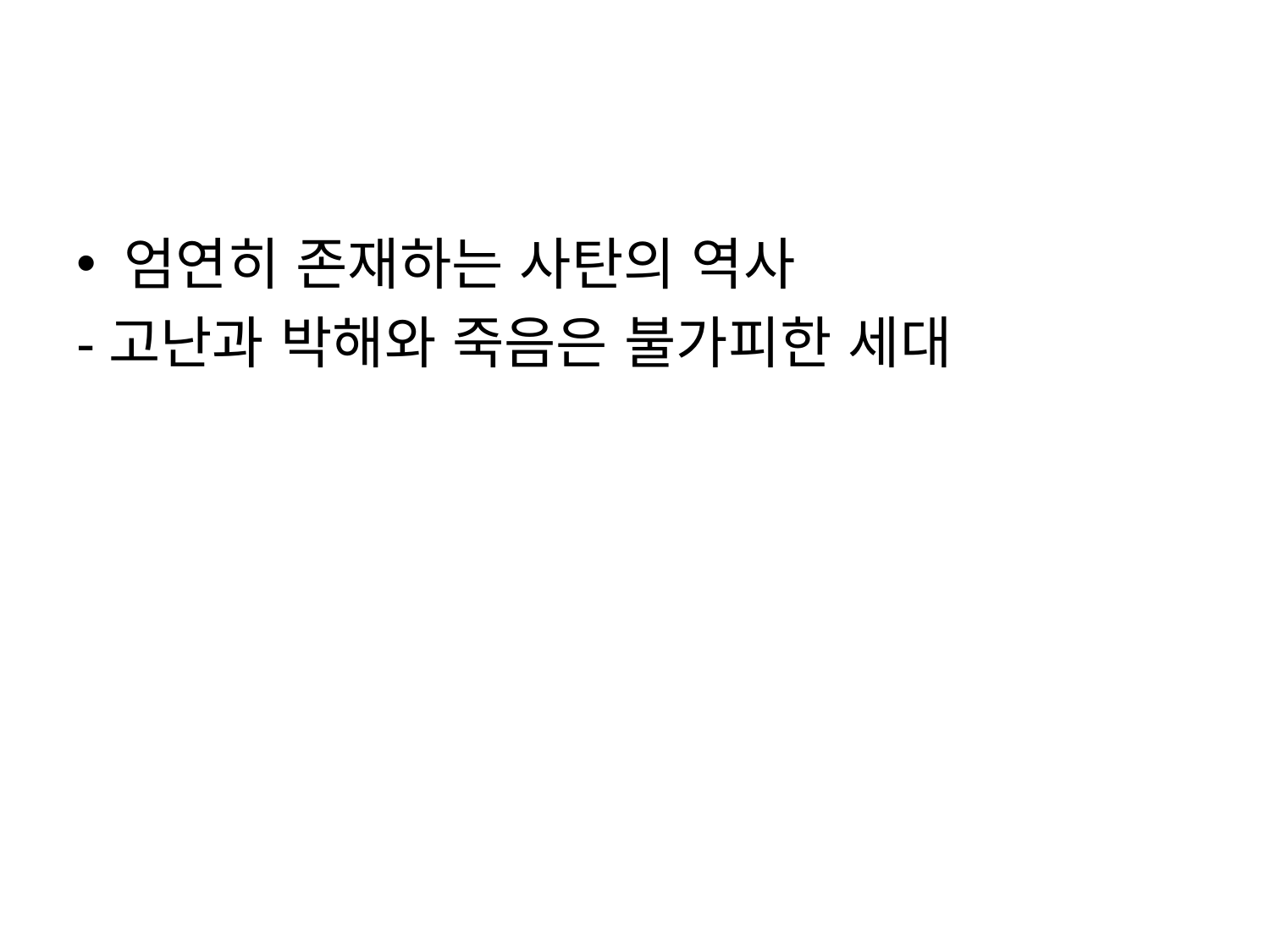

#
엄연히 존재하는 사탄의 역사
-고난과 박해와 죽음은 불가피한 세대